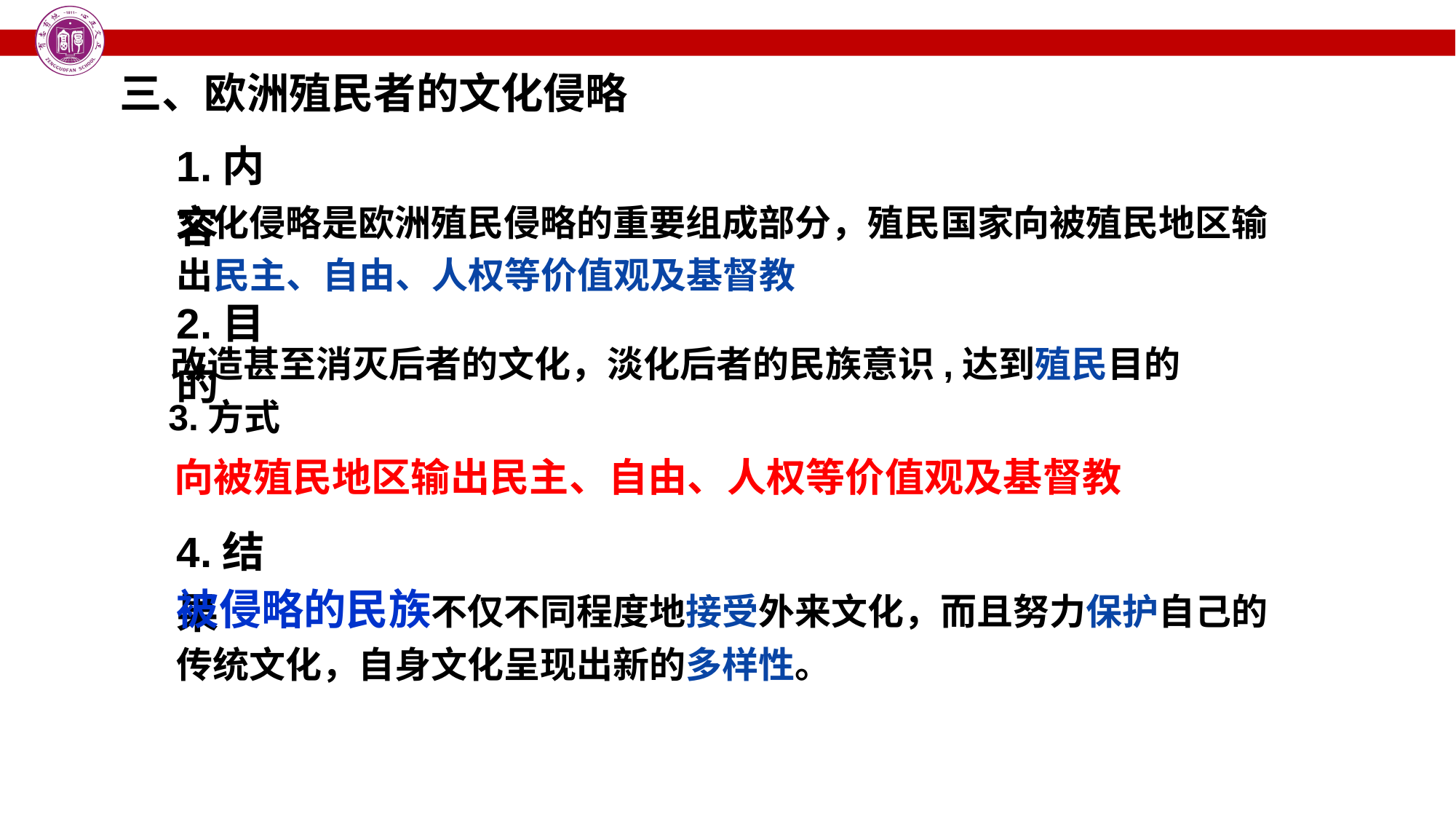

三、欧洲殖民者的文化侵略
1.内容
文化侵略是欧洲殖民侵略的重要组成部分，殖民国家向被殖民地区输出民主、自由、人权等价值观及基督教
2.目的
改造甚至消灭后者的文化，淡化后者的民族意识,达到殖民目的
3.方式
向被殖民地区输出民主、自由、人权等价值观及基督教
4.结果
被侵略的民族不仅不同程度地接受外来文化，而且努力保护自己的传统文化，自身文化呈现出新的多样性。